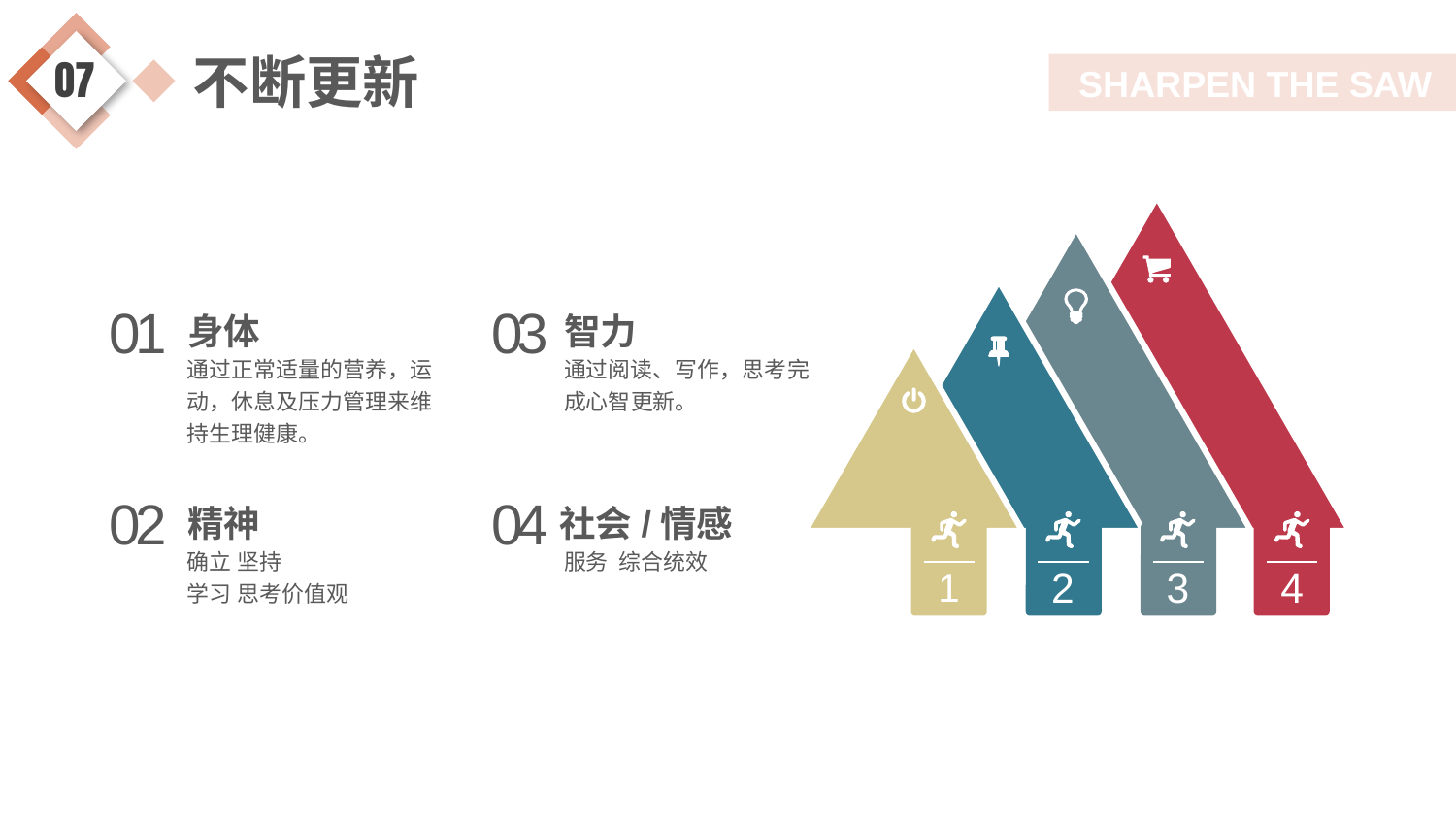

2
3
4
1
01
03
身体
智力
通过正常适量的营养，运动，休息及压力管理来维持生理健康。
通过阅读、写作，思考完成心智更新。
02
04
精神
社会/情感
确立 坚持
学习 思考价值观
服务  综合统效